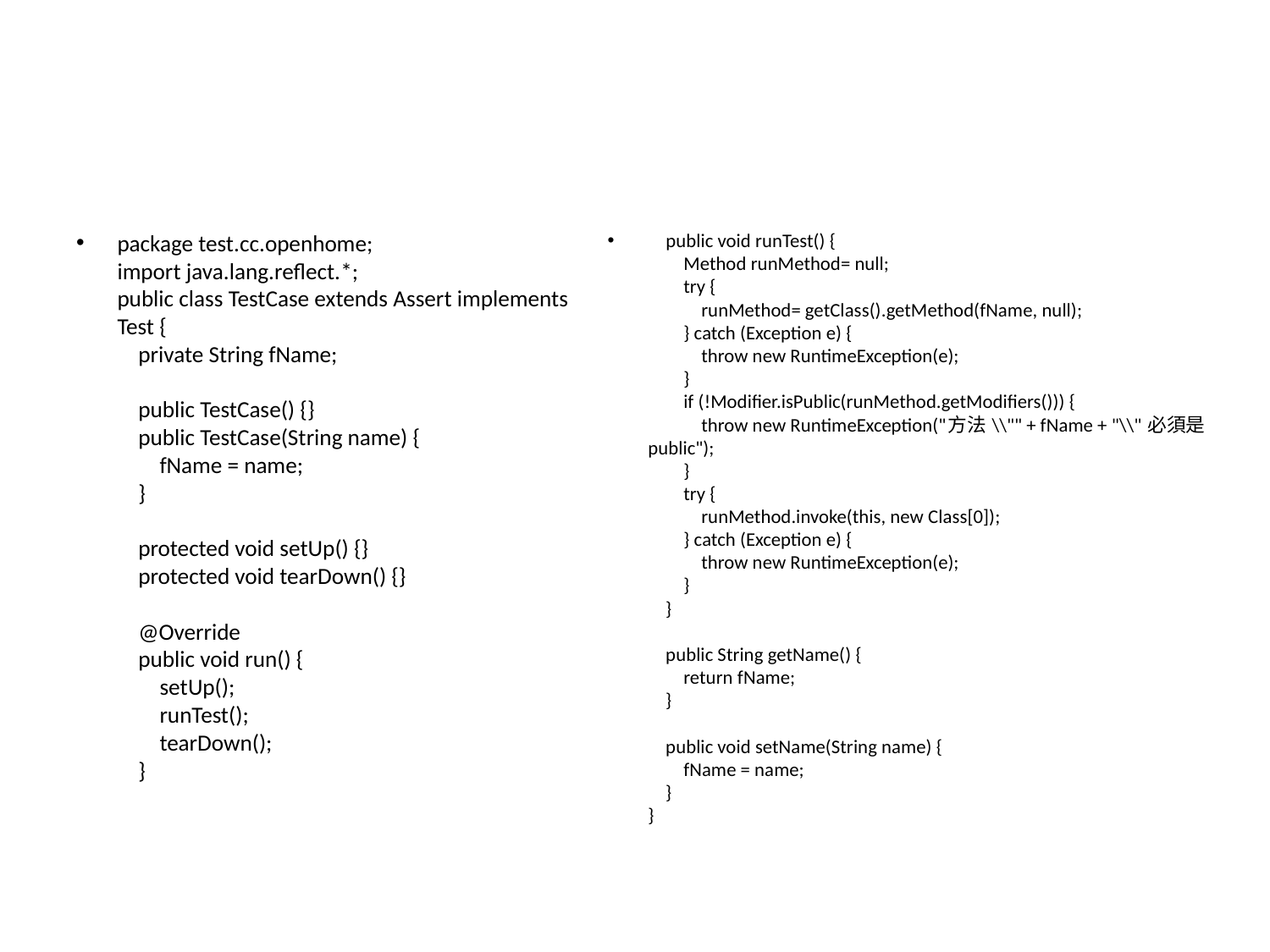

#
package test.cc.openhome;
import java.lang.reflect.*;
public class TestCase extends Assert implements Test {
    private String fName;
    public TestCase() {}
    public TestCase(String name) {
        fName = name;
    }
    
    protected void setUp() {}
    protected void tearDown() {}
    @Override
    public void run() {
        setUp();
        runTest();
        tearDown();
    }
    public void runTest() {
        Method runMethod= null;
        try {
            runMethod= getClass().getMethod(fName, null);
        } catch (Exception e) {
            throw new RuntimeException(e);
        }
        if (!Modifier.isPublic(runMethod.getModifiers())) {
            throw new RuntimeException("方法 \\"" + fName + "\\" 必須是 public");
        }
        try {
            runMethod.invoke(this, new Class[0]);
        } catch (Exception e) {
            throw new RuntimeException(e);
        }
    }
    
    public String getName() {
        return fName;
    }
    
    public void setName(String name) {
        fName = name;
    }
}